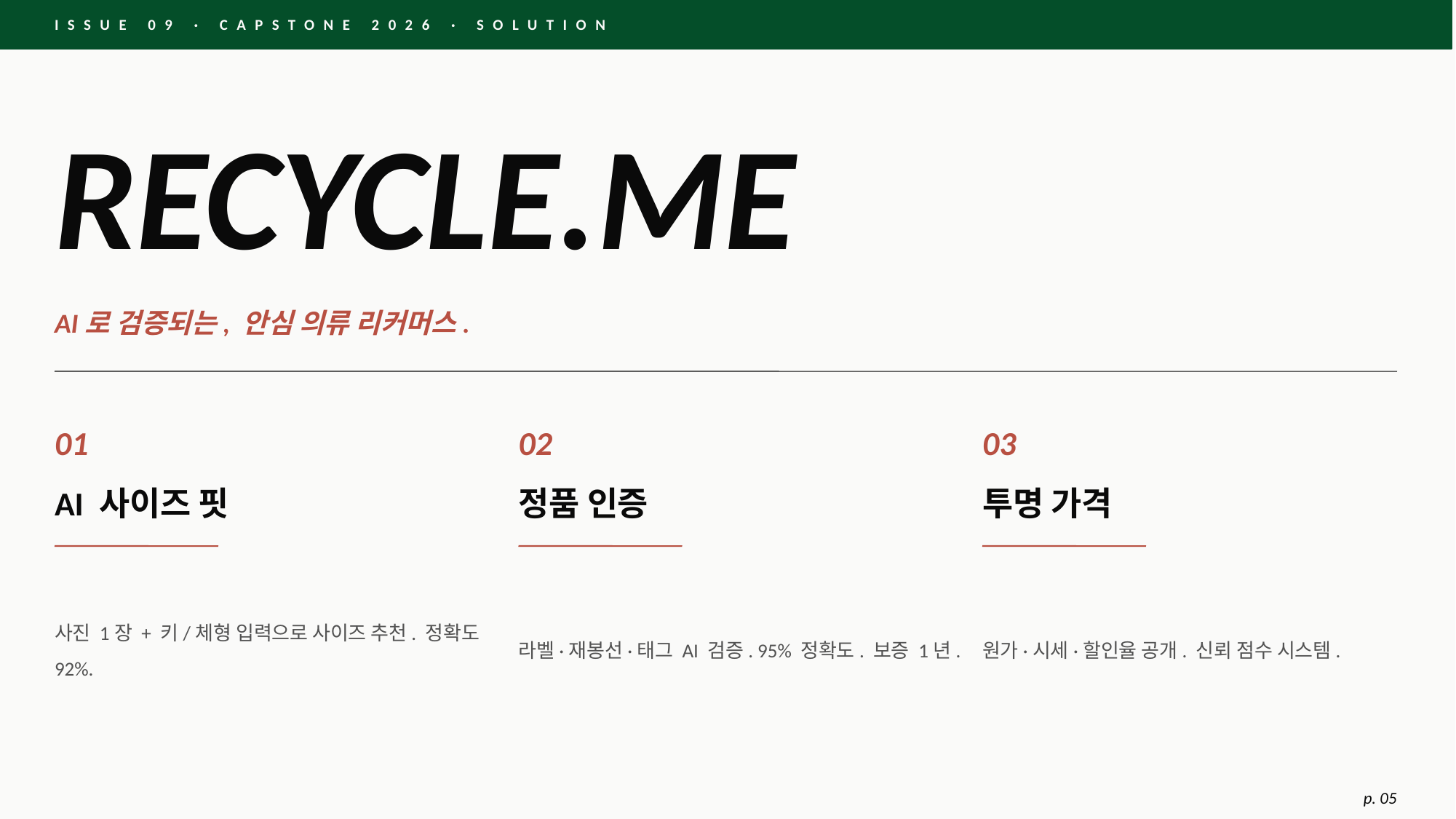

ISSUE 09 · CAPSTONE 2026 · SOLUTION
RECYCLE.ME
AI로 검증되는, 안심 의류 리커머스.

01
02
03
AI 사이즈 핏
정품 인증
투명 가격

사진 1장 + 키/체형 입력으로 사이즈 추천. 정확도 92%.
라벨·재봉선·태그 AI 검증. 95% 정확도. 보증 1년.
원가·시세·할인율 공개. 신뢰 점수 시스템.
p. 05